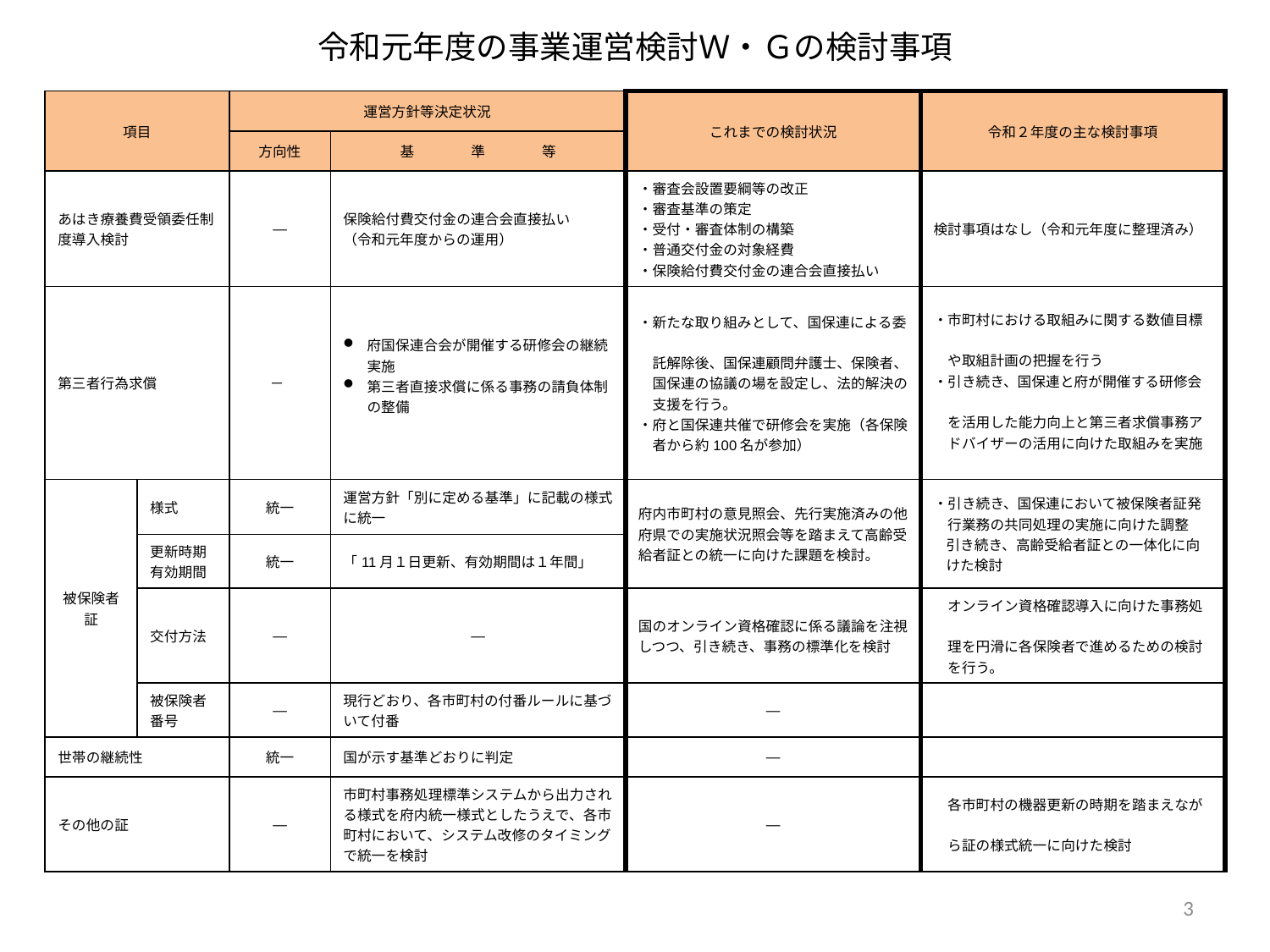

# 令和元年度の事業運営検討Ｗ・Ｇの検討事項
| 項目 |  | 運営方針等決定状況 |  | これまでの検討状況 | 令和２年度の主な検討事項 |
| --- | --- | --- | --- | --- | --- |
|  |  | 方向性 | 基　　　　準　　　　等 |  |  |
| あはき療養費受領委任制度導入検討 |  | ― | 保険給付費交付金の連合会直接払い （令和元年度からの運用） | ・審査会設置要綱等の改正 ・審査基準の策定 ・受付・審査体制の構築 ・普通交付金の対象経費 ・保険給付費交付金の連合会直接払い | 検討事項はなし（令和元年度に整理済み） |
| 第三者行為求償 |  | － | 府国保連合会が開催する研修会の継続実施 第三者直接求償に係る事務の請負体制の整備 | ・新たな取り組みとして、国保連による委　 　託解除後、国保連顧問弁護士、保険者、 　国保連の協議の場を設定し、法的解決の 　支援を行う。 ・府と国保連共催で研修会を実施（各保険 　者から約100名が参加） | ・市町村における取組みに関する数値目標　 　や取組計画の把握を行う ・引き続き、国保連と府が開催する研修会　 　を活用した能力向上と第三者求償事務ア 　ドバイザーの活用に向けた取組みを実施 |
| 被保険者証 | 様式 | 統一 | 運営方針「別に定める基準」に記載の様式に統一 | 府内市町村の意見照会、先行実施済みの他府県での実施状況照会等を踏まえて高齢受給者証との統一に向けた課題を検討。 | ・引き続き、国保連において被保険者証発 　行業務の共同処理の実施に向けた調整 引き続き、高齢受給者証との一体化に向けた検討 |
|  | 更新時期 有効期間 | 統一 | 「11月１日更新、有効期間は１年間」 |  |  |
|  | 交付方法 | ― | ― | 国のオンライン資格確認に係る議論を注視しつつ、引き続き、事務の標準化を検討 | オンライン資格確認導入に向けた事務処　 　理を円滑に各保険者で進めるための検討 　を行う。 |
|  | 被保険者番号 | ― | 現行どおり、各市町村の付番ルールに基づいて付番 | ― |  |
| 世帯の継続性 |  | 統一 | 国が示す基準どおりに判定 | ― |  |
| その他の証 |  | ― | 市町村事務処理標準システムから出力される様式を府内統一様式としたうえで、各市町村において、システム改修のタイミングで統一を検討 | ― | 各市町村の機器更新の時期を踏まえなが　 　ら証の様式統一に向けた検討 |
3